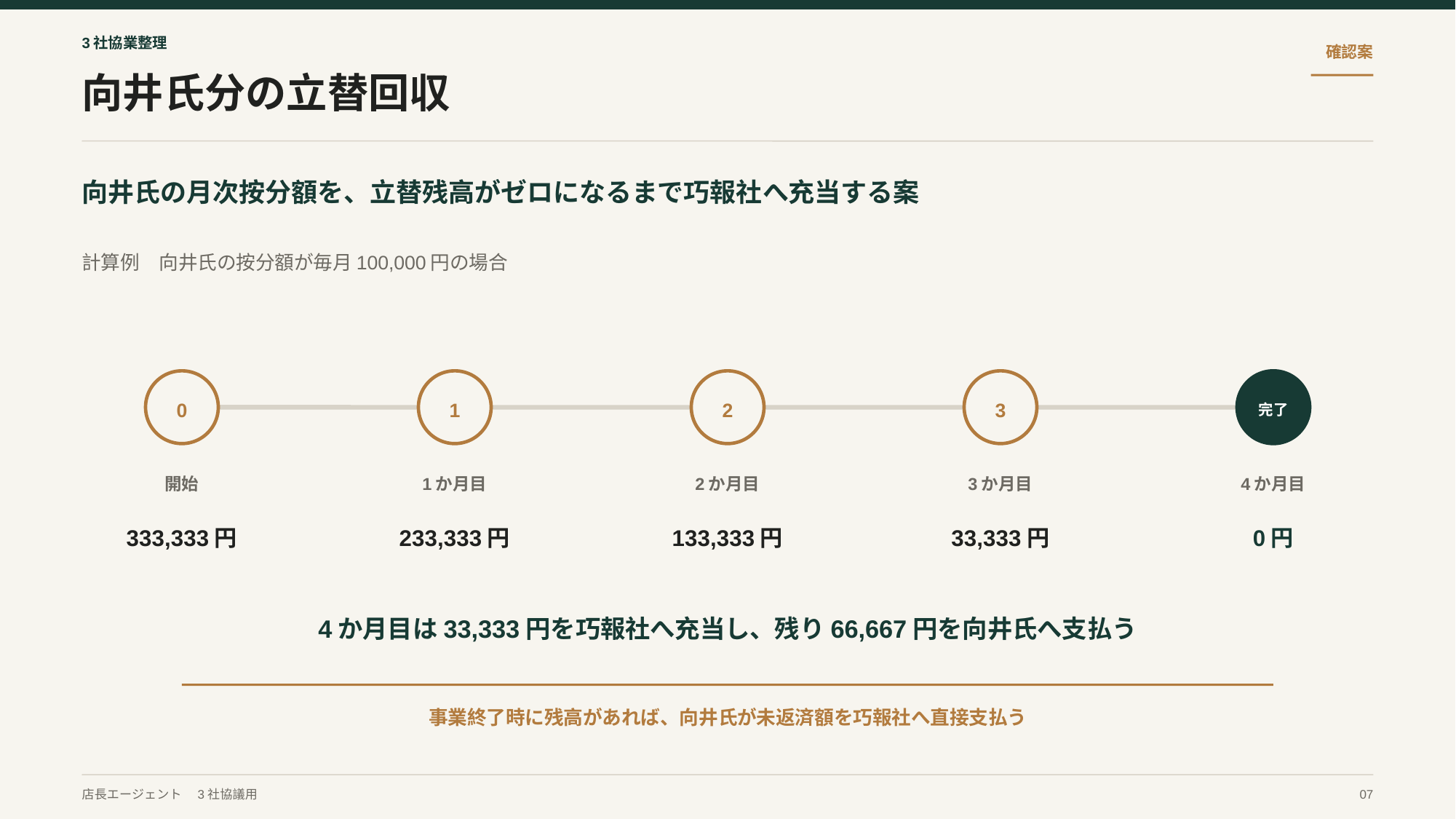

3社協業整理
確認案
向井氏分の立替回収

向井氏の月次按分額を、立替残高がゼロになるまで巧報社へ充当する案
計算例　向井氏の按分額が毎月100,000円の場合

0
1
2
3
完了

開始
1か月目
2か月目
3か月目
4か月目
333,333円
233,333円
133,333円
33,333円
0円
4か月目は33,333円を巧報社へ充当し、残り66,667円を向井氏へ支払う

事業終了時に残高があれば、向井氏が未返済額を巧報社へ直接支払う

店長エージェント　3社協議用
07